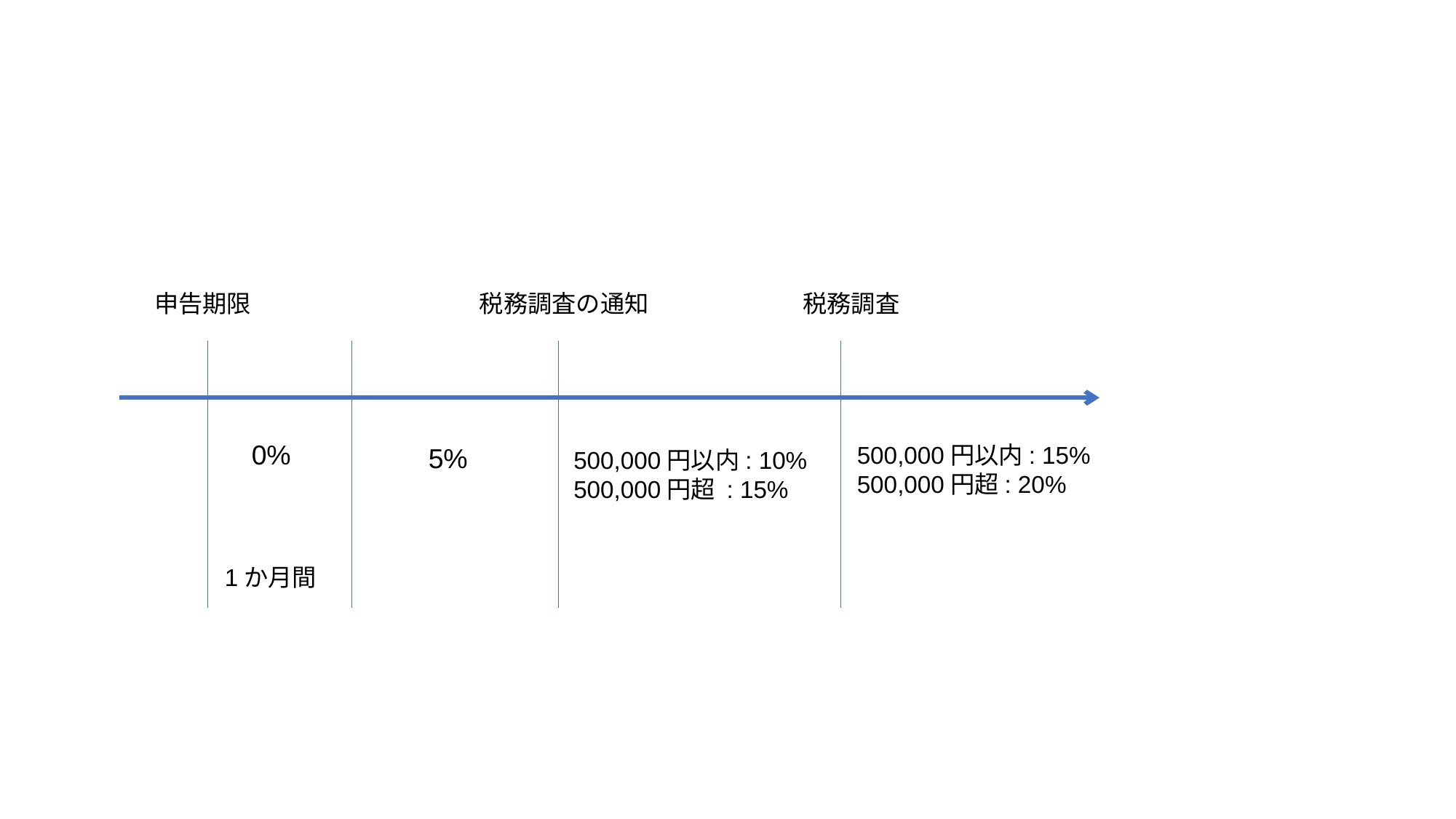

申告期限
税務調査の通知
税務調査
0%
500,000円以内: 15%
500,000円超: 20%
5%
500,000円以内: 10%
500,000円超 : 15%
1か月間